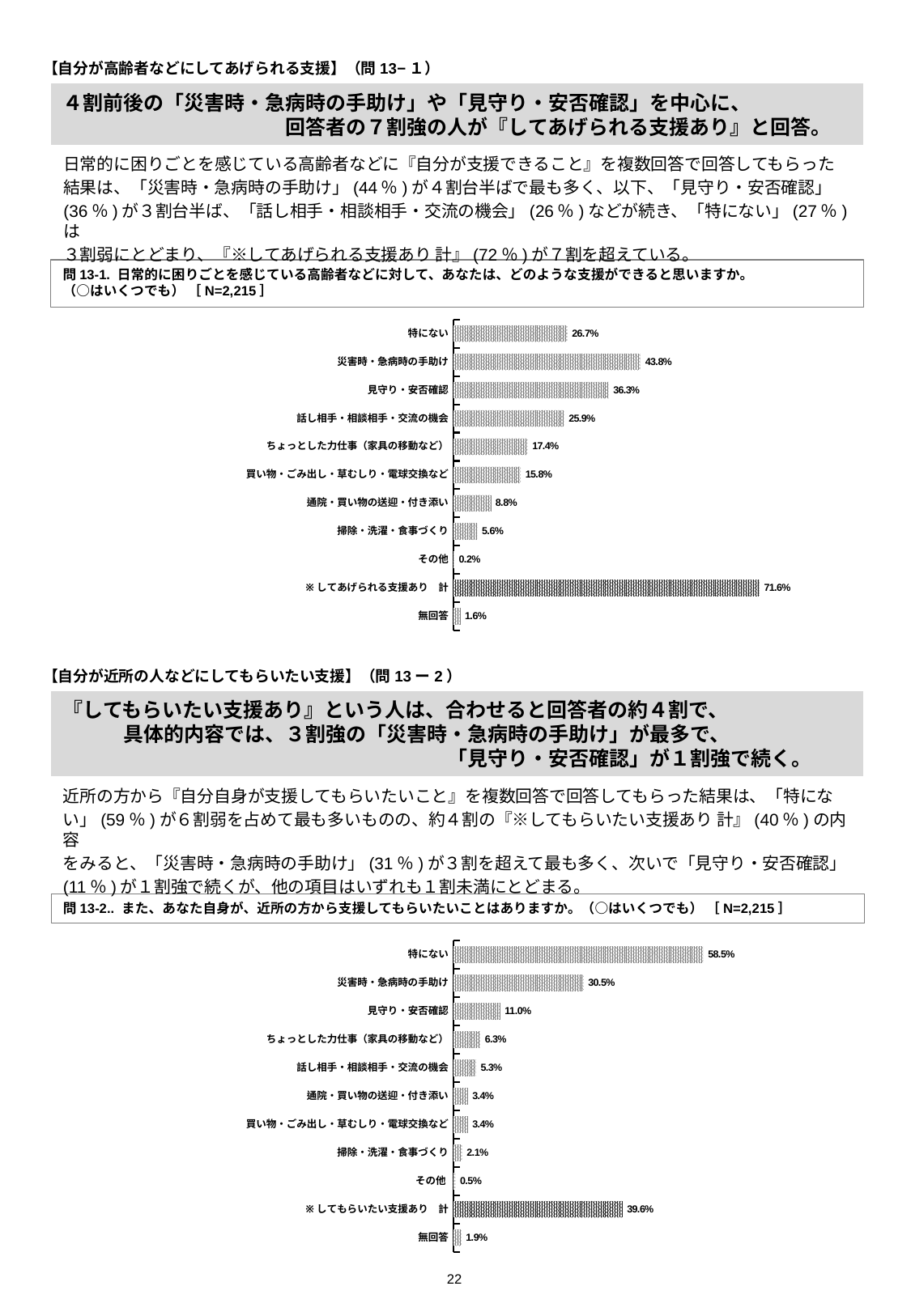

【自分が高齢者などにしてあげられる支援】（問13−１）
# ４割前後の「災害時・急病時の手助け」や「見守り・安否確認」を中心に、 　　　　　　　　　　　回答者の７割強の人が『してあげられる支援あり』と回答。
日常的に困りごとを感じている高齢者などに『自分が支援できること』を複数回答で回答してもらった
結果は、「災害時・急病時の手助け」(44％)が４割台半ばで最も多く、以下、「見守り・安否確認」
(36％)が３割台半ば、「話し相手・相談相手・交流の機会」(26％)などが続き、「特にない」(27％)は
３割弱にとどまり、『※してあげられる支援あり 計』(72％)が７割を超えている。
問13-1. 日常的に困りごとを感じている高齢者などに対して、あなたは、どのような支援ができると思いますか。
（○はいくつでも） ［N=2,215］

### Chart

| Category |  |
|---|---|
| 特にない | 0.267268623024831 |
| 災害時・急病時の手助け | 0.438374717832958 |
| 見守り・安否確認 | 0.363431151241535 |
| 話し相手・相談相手・交流の機会 | 0.259142212189616 |
| ちょっとした力仕事（家具の移動など） | 0.173814898419865 |
| 買い物・ごみ出し・草むしり・電球交換など | 0.158013544018059 |
| 通院・買い物の送迎・付き添い | 0.0880361173814901 |
| 掃除・洗濯・食事づくり | 0.0564334085778781 |
| その他 | 0.00225733634311512 |
| ※してあげられる支援あり　計 | 0.71647855530474 |
| 無回答 | 0.0162528216704289 |
【自分が近所の人などにしてもらいたい支援】（問13ー2）
『してもらいたい支援あり』という人は、合わせると回答者の約４割で、
　　　具体的内容では、３割強の「災害時・急病時の手助け」が最多で、
　　　　　　　　　　　　　　　　　　　「見守り・安否確認」が１割強で続く。
近所の方から『自分自身が支援してもらいたいこと』を複数回答で回答してもらった結果は、「特にな
い」(59％)が６割弱を占めて最も多いものの、約４割の『※してもらいたい支援あり 計』(40％)の内容
をみると、「災害時・急病時の手助け」(31％)が３割を超えて最も多く、次いで「見守り・安否確認」
(11％)が１割強で続くが、他の項目はいずれも１割未満にとどまる。
問13-2.. また、あなた自身が、近所の方から支援してもらいたいことはありますか。（○はいくつでも） ［N=2,215］

### Chart

| Category |  |
|---|---|
| 特にない | 0.58510158013544 |
| 災害時・急病時の手助け | 0.305191873589165 |
| 見守り・安否確認 | 0.109706546275395 |
| ちょっとした力仕事（家具の移動など） | 0.0632054176072235 |
| 話し相手・相談相手・交流の機会 | 0.0532731376975169 |
| 通院・買い物の送迎・付き添い | 0.0338600451467269 |
| 買い物・ごみ出し・草むしり・電球交換など | 0.0338600451467269 |
| 掃除・洗濯・食事づくり | 0.0207674943566591 |
| その他  | 0.00496613995485328 |
| ※してもらいたい支援あり　計 | 0.395936794582393 |
| 無回答 | 0.018961625282167 |
22